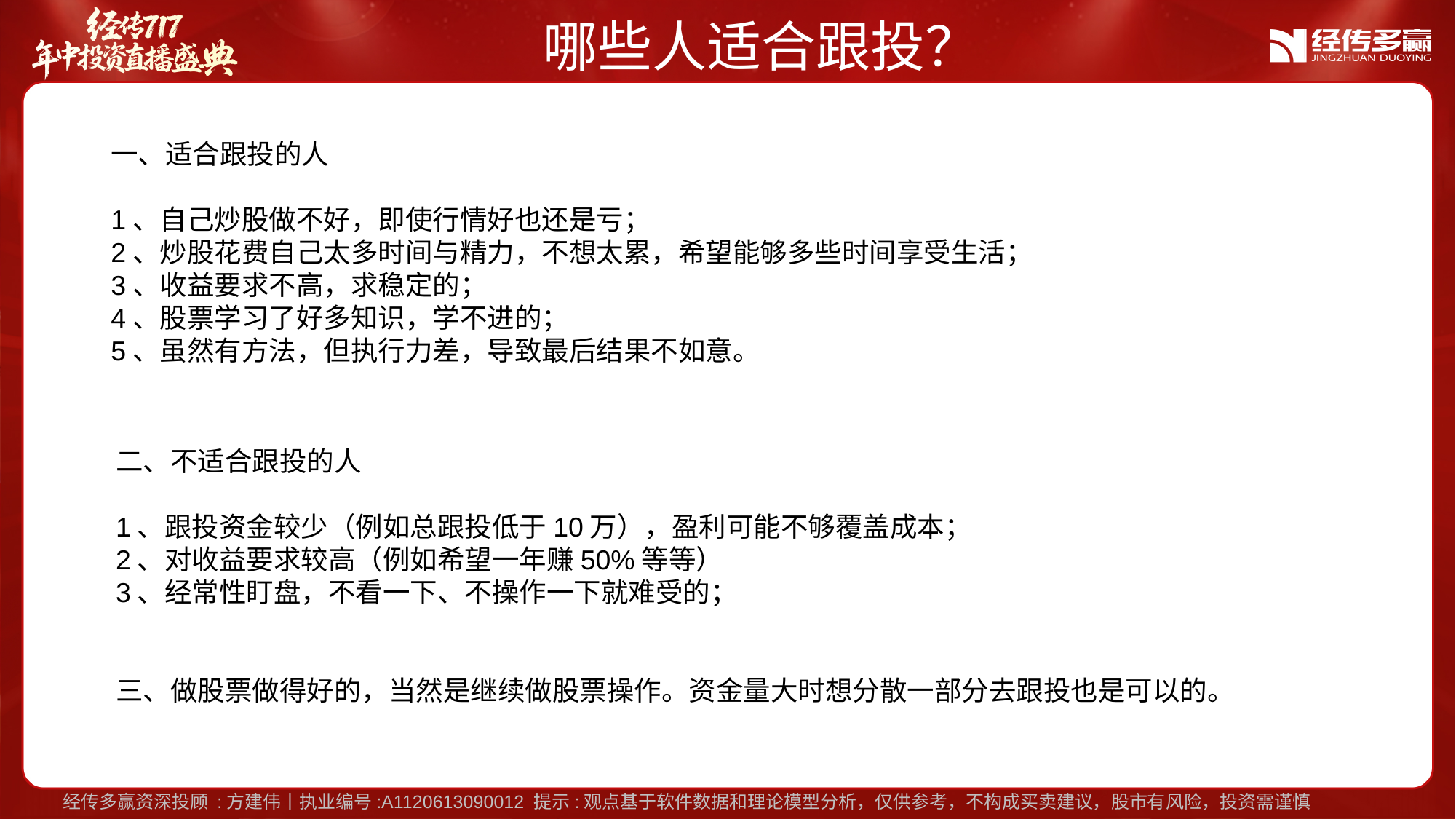

哪些人适合跟投？
一、适合跟投的人

1、自己炒股做不好，即使行情好也还是亏；
2、炒股花费自己太多时间与精力，不想太累，希望能够多些时间享受生活；
3、收益要求不高，求稳定的；
4、股票学习了好多知识，学不进的；
5、虽然有方法，但执行力差，导致最后结果不如意。
二、不适合跟投的人

1、跟投资金较少（例如总跟投低于10万），盈利可能不够覆盖成本；
2、对收益要求较高（例如希望一年赚50%等等）
3、经常性盯盘，不看一下、不操作一下就难受的；

三、做股票做得好的，当然是继续做股票操作。资金量大时想分散一部分去跟投也是可以的。
经传多赢资深投顾 :方建伟丨执业编号:A1120613090012 提示:观点基于软件数据和理论模型分析，仅供参考，不构成买卖建议，股市有风险，投资需谨慎